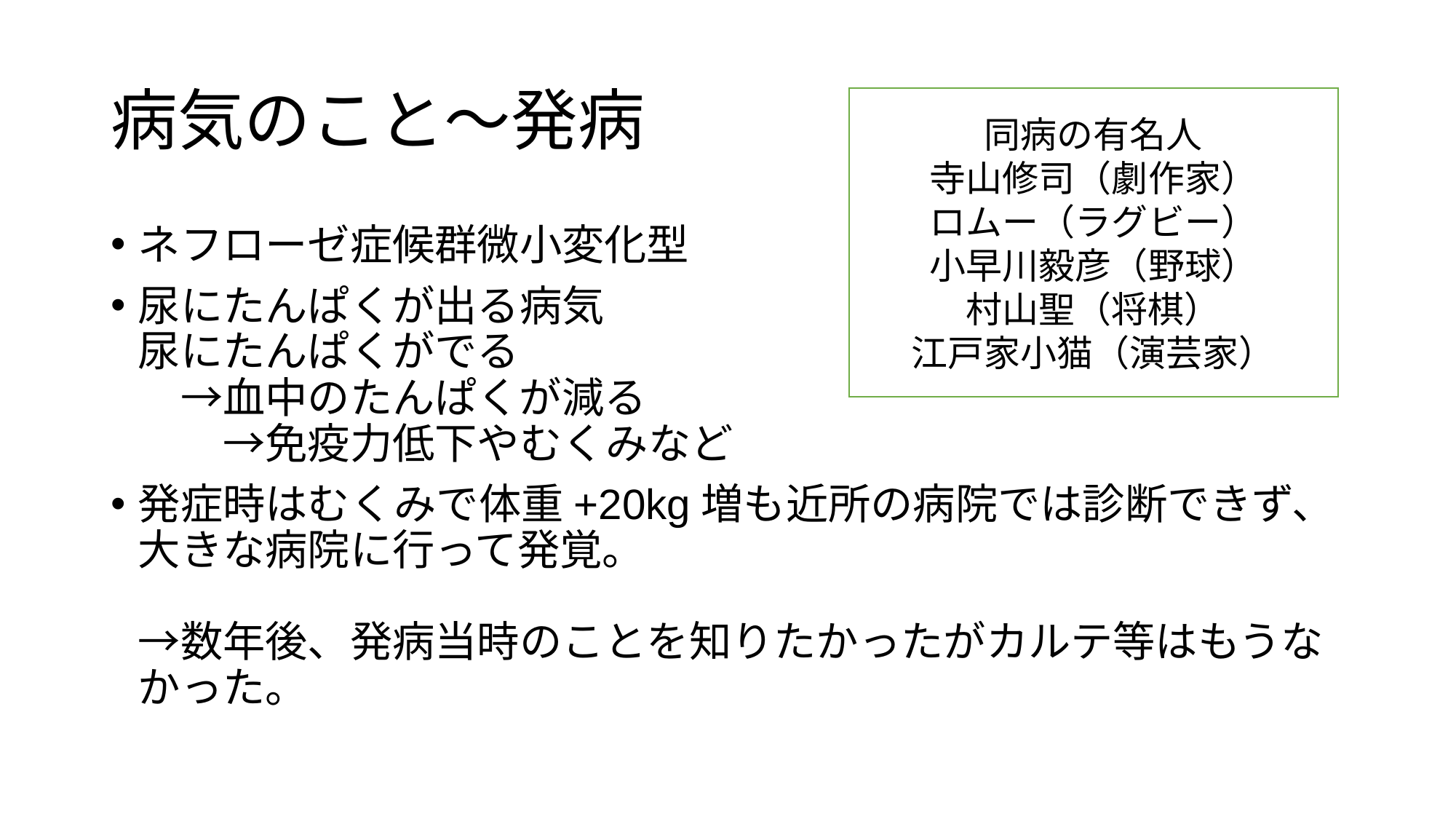

# 病気のこと～発病
同病の有名人
寺山修司（劇作家）
ロムー（ラグビー）
小早川毅彦（野球）
村山聖（将棋）
江戸家小猫（演芸家）
ネフローゼ症候群微小変化型
尿にたんぱくが出る病気
尿にたんぱくがでる
　→血中のたんぱくが減る
　　→免疫力低下やむくみなど
発症時はむくみで体重+20kg増も近所の病院では診断できず、大きな病院に行って発覚。
→数年後、発病当時のことを知りたかったがカルテ等はもうなかった。